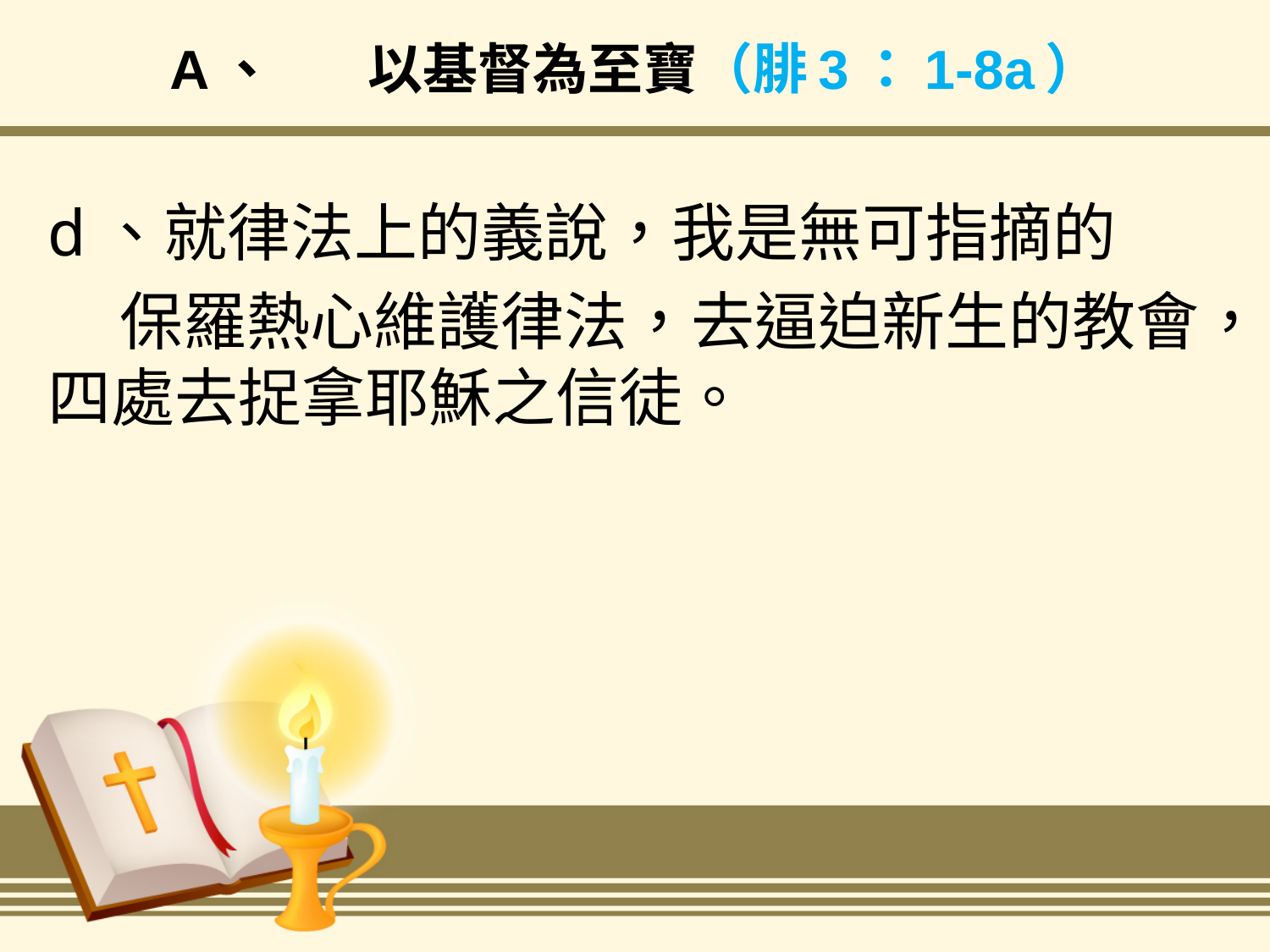

# A、	以基督為至寶（腓3：1-8a）
d、就律法上的義說，我是無可指摘的
    保羅熱心維護律法，去逼迫新生的教會，四處去捉拿耶穌之信徒。